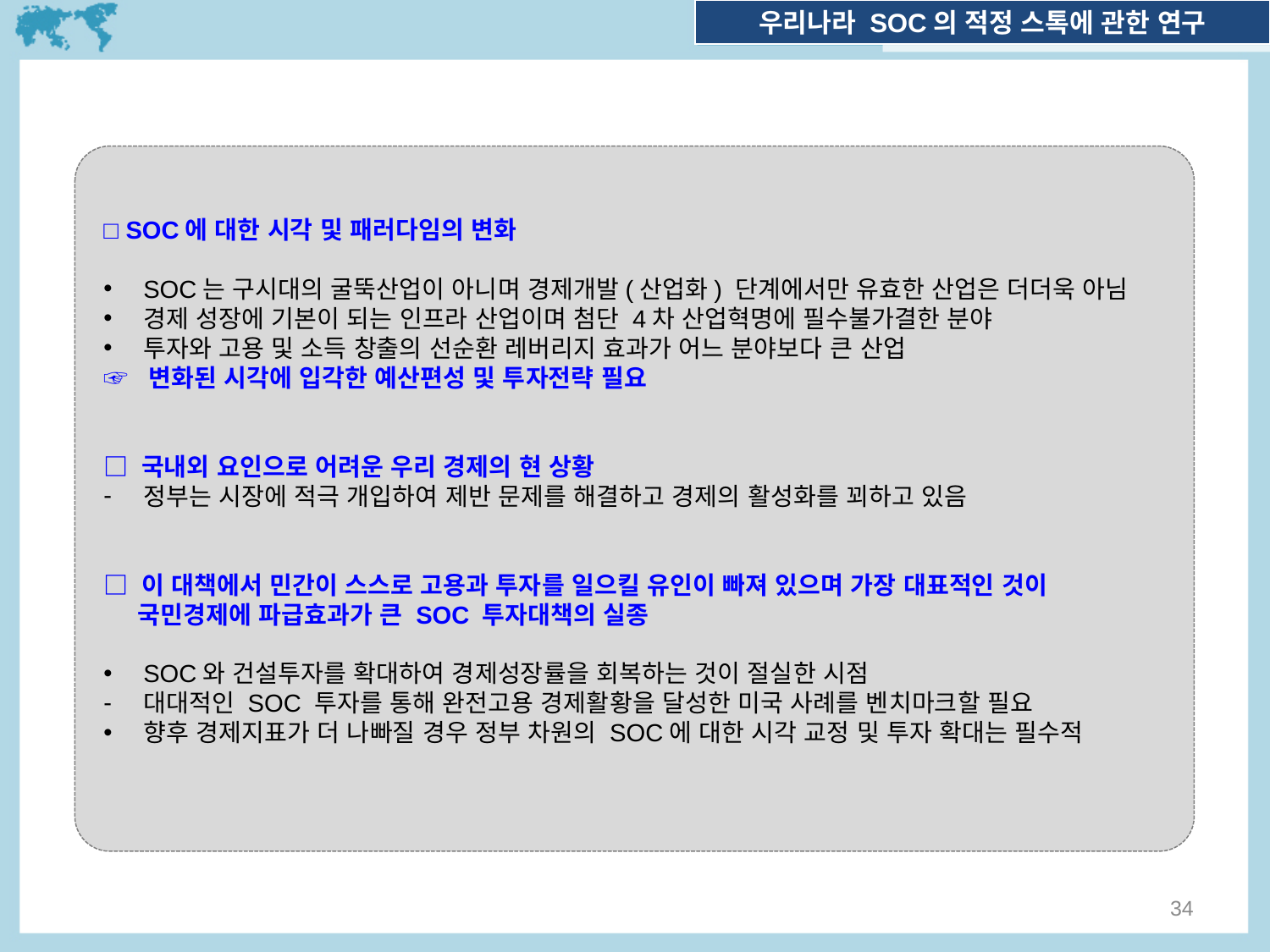

□ SOC에 대한 시각 및 패러다임의 변화

SOC는 구시대의 굴뚝산업이 아니며 경제개발(산업화) 단계에서만 유효한 산업은 더더욱 아님
경제 성장에 기본이 되는 인프라 산업이며 첨단 4차 산업혁명에 필수불가결한 분야
투자와 고용 및 소득 창출의 선순환 레버리지 효과가 어느 분야보다 큰 산업
☞  변화된 시각에 입각한 예산편성 및 투자전략 필요

□ 국내외 요인으로 어려운 우리 경제의 현 상황
정부는 시장에 적극 개입하여 제반 문제를 해결하고 경제의 활성화를 꾀하고 있음

□ 이 대책에서 민간이 스스로 고용과 투자를 일으킬 유인이 빠져 있으며 가장 대표적인 것이
    국민경제에 파급효과가 큰 SOC 투자대책의 실종

SOC와 건설투자를 확대하여 경제성장률을 회복하는 것이 절실한 시점
대대적인 SOC 투자를 통해 완전고용 경제활황을 달성한 미국 사례를 벤치마크할 필요
향후 경제지표가 더 나빠질 경우 정부 차원의 SOC에 대한 시각 교정 및 투자 확대는 필수적

34